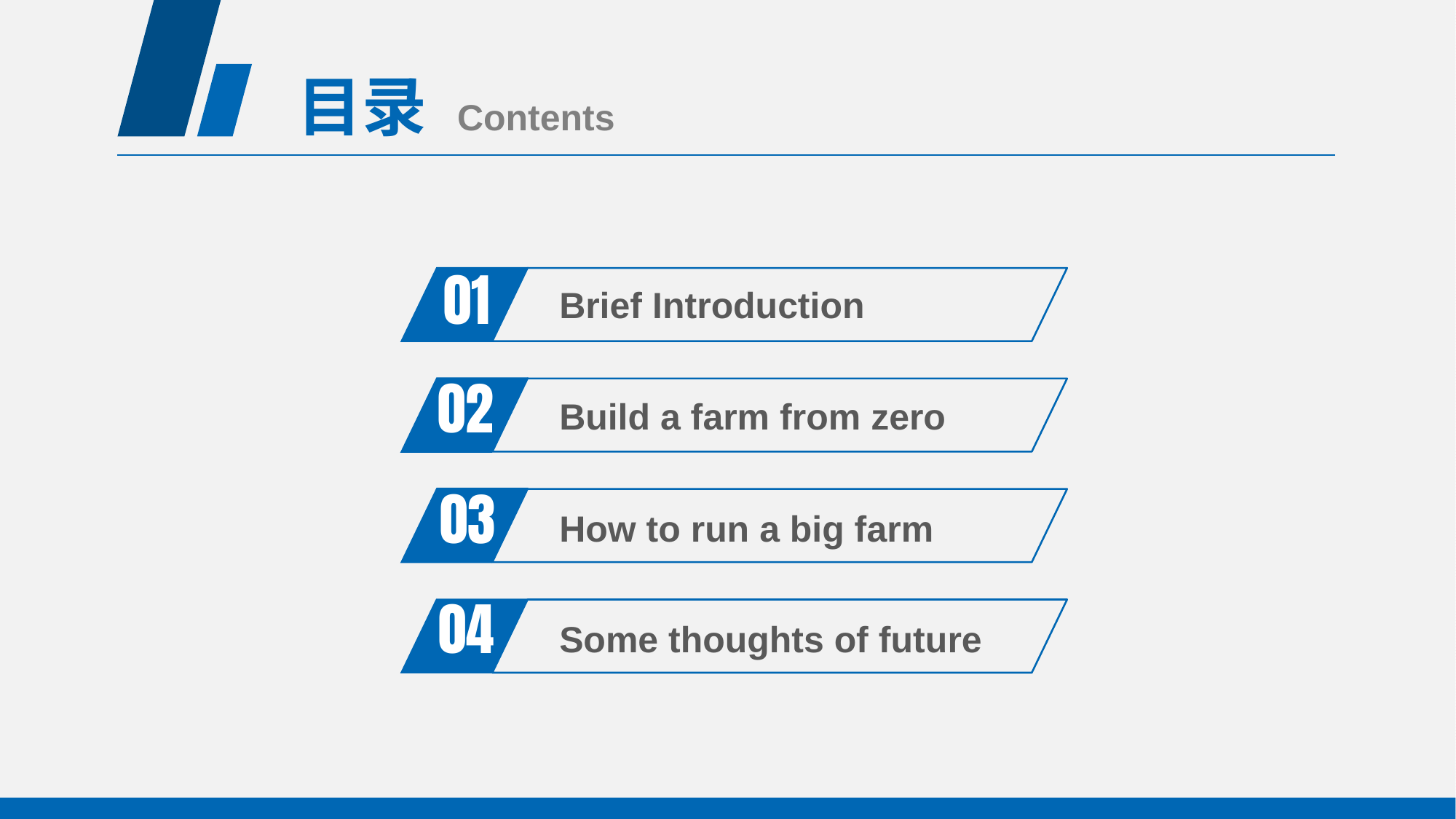

目录 Contents
01

Brief Introduction
02

Build a farm from zero
03

How to run a big farm
04

Some thoughts of future